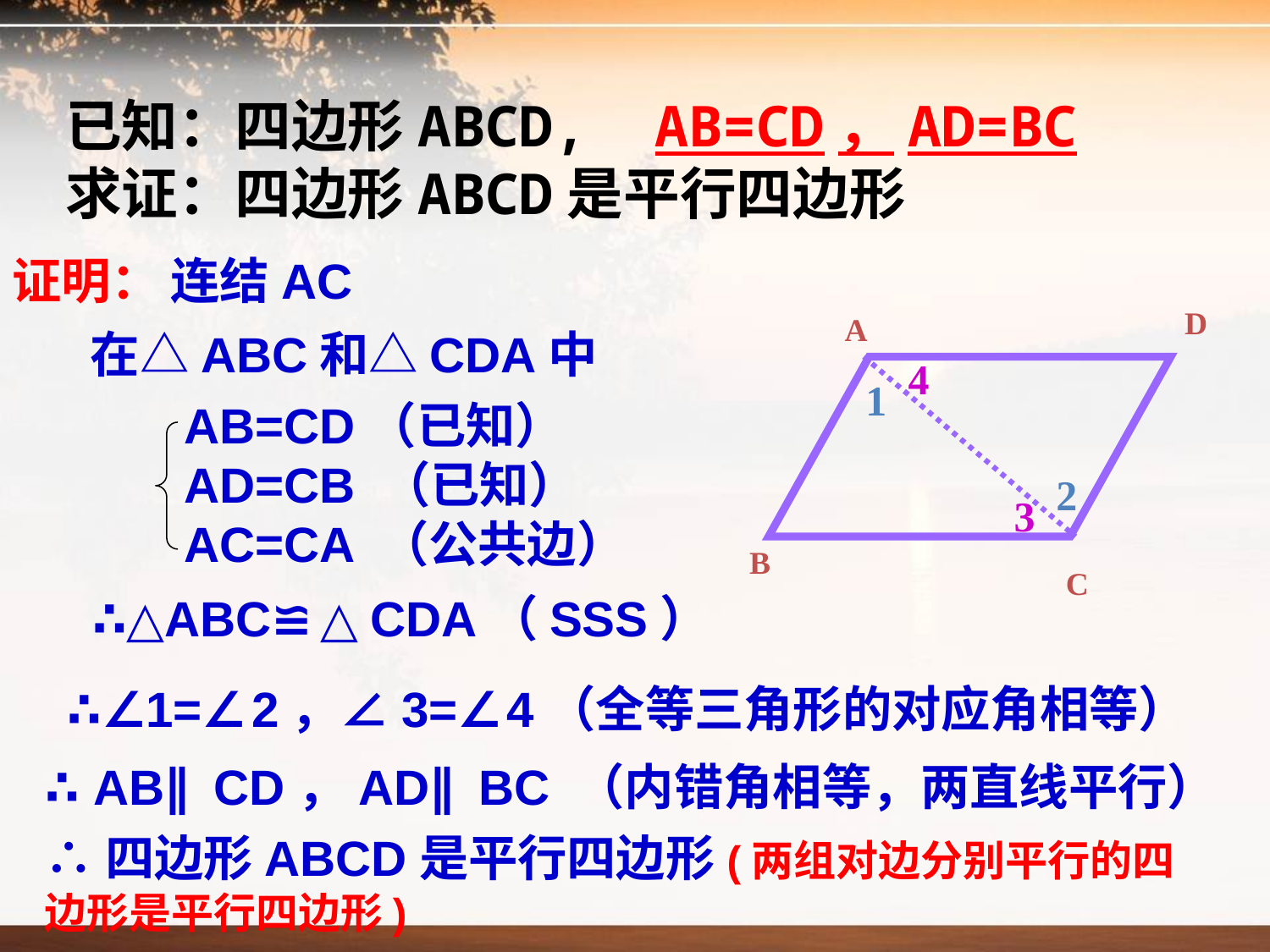

已知：四边形ABCD,  AB=CD，AD=BC
求证：四边形ABCD是平行四边形
连结AC
证明：
D
A
在△ABC和△CDA中
4

1
AB=CD（已知）
AD=CB （已知）
AC=CA （公共边）

2
3
B
C
∴△ABC≌△CDA（SSS）

∴∠1=∠2，∠3=∠4（全等三角形的对应角相等）

∴ AB∥CD，AD∥BC （内错角相等，两直线平行）

∴四边形ABCD是平行四边形(两组对边分别平行的四边形是平行四边形)